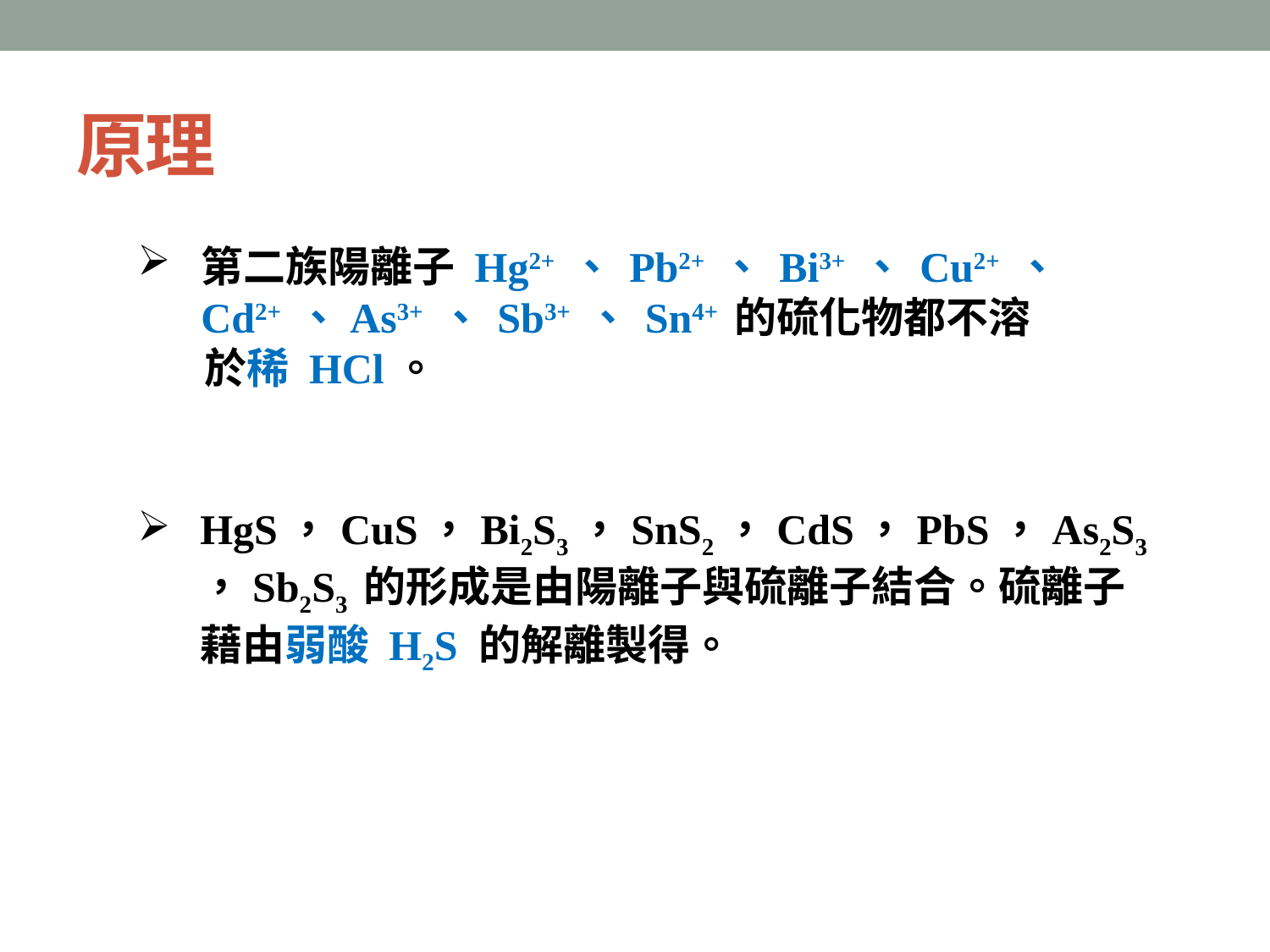

# 原理
第二族陽離子 Hg2+ 、 Pb2+ 、 Bi3+ 、 Cu2+ 、
      Cd2+ 、As3+ 、 Sb3+ 、 Sn4+ 的硫化物都不溶
      於稀 HCl。
HgS，CuS，Bi2S3，SnS2，CdS，PbS，As2S3，Sb2S3 的形成是由陽離子與硫離子結合。硫離子藉由弱酸 H2S 的解離製得。